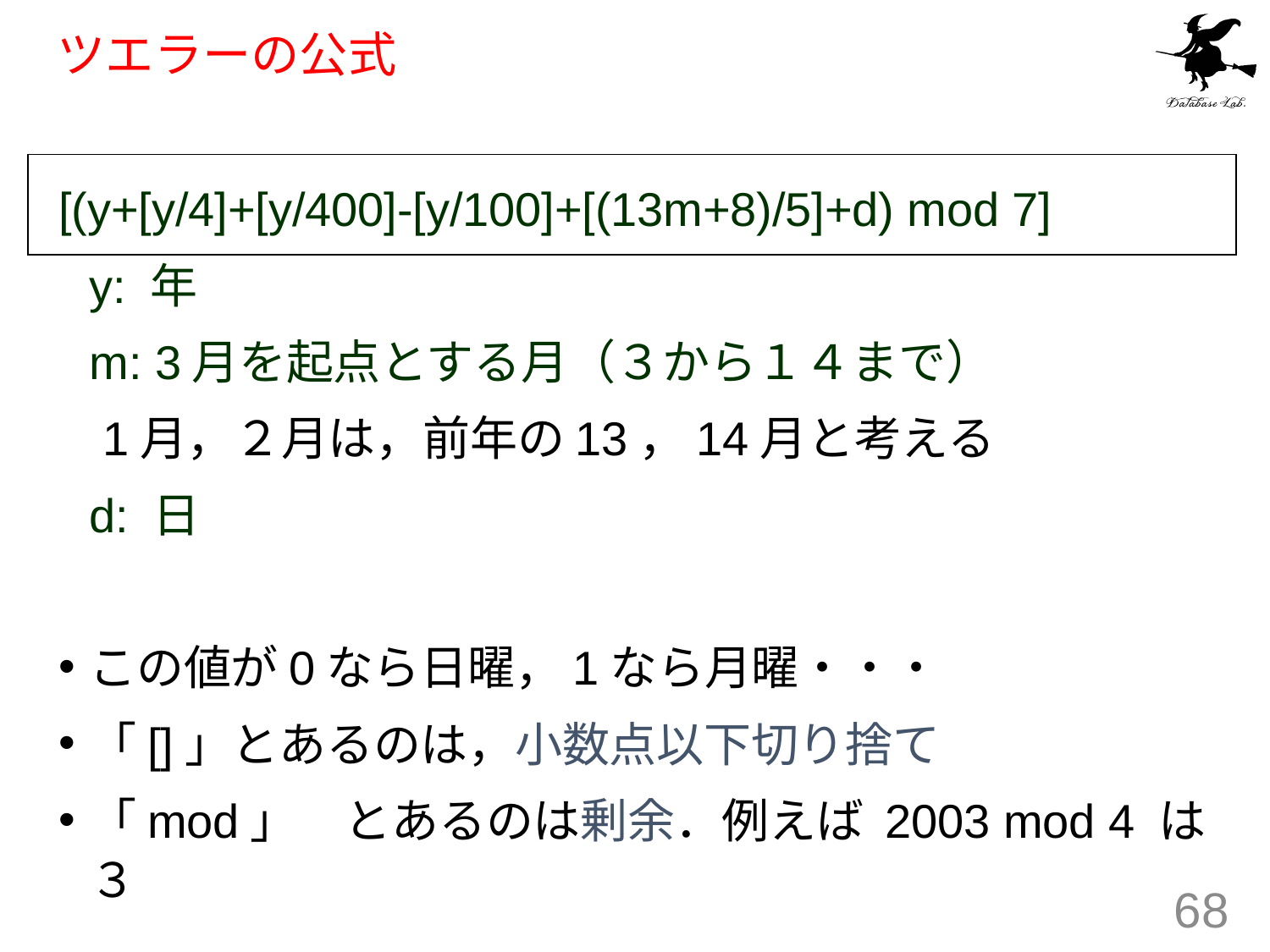

# ツエラーの公式

[(y+[y/4]+[y/400]-[y/100]+[(13m+8)/5]+d) mod 7]
		y: 年
		m: 3月を起点とする月（３から１４まで）
			 1月，２月は，前年の13，14月と考える
		d: 日

この値が0なら日曜，1なら月曜・・・
「[]」とあるのは，小数点以下切り捨て
「mod」　とあるのは剰余．例えば 2003 mod 4 は３

68